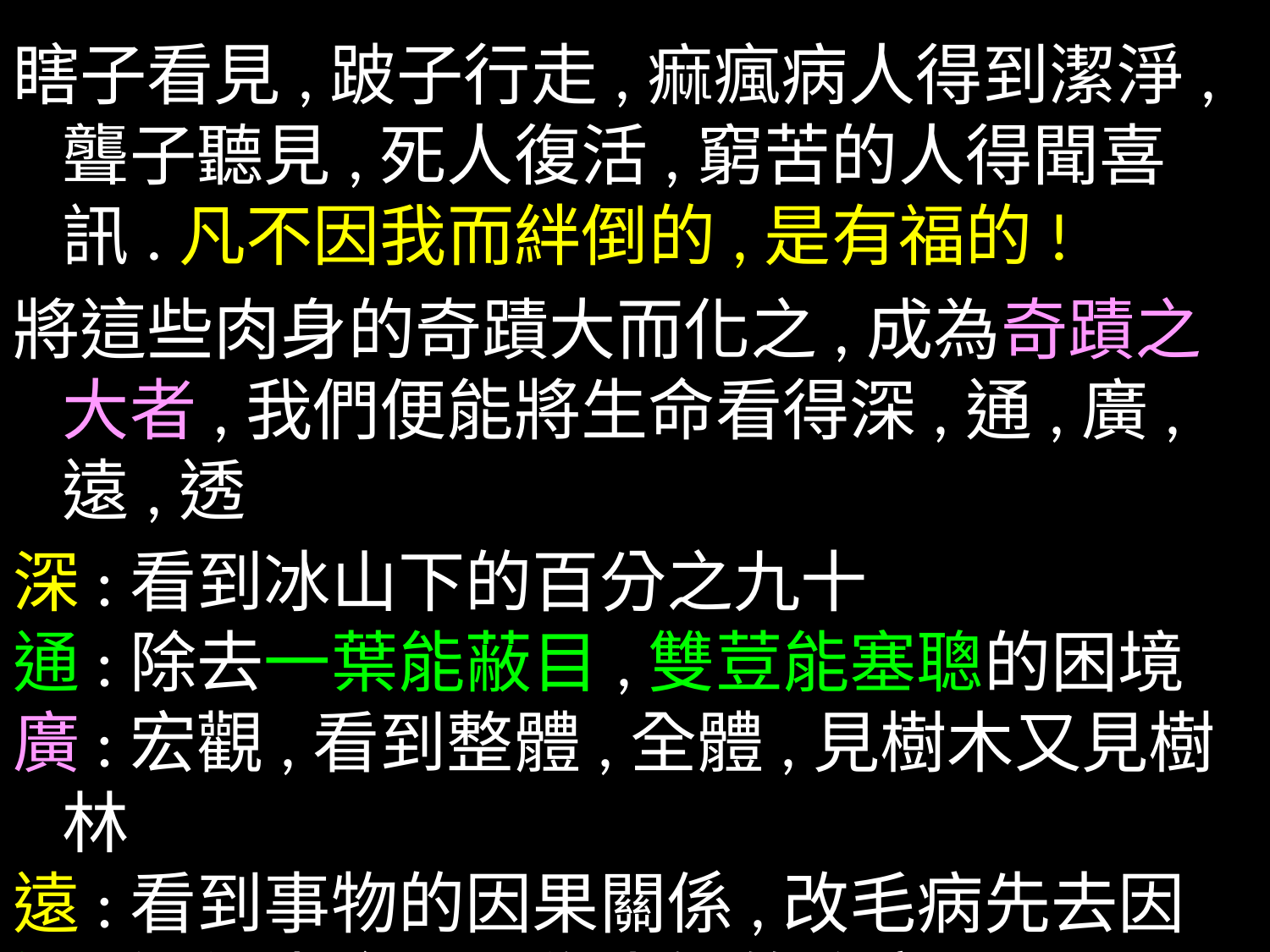

瞎子看見,跛子行走,痲瘋病人得到潔淨,聾子聽見,死人復活,窮苦的人得聞喜訊.凡不因我而絆倒的,是有福的!
將這些肉身的奇蹟大而化之,成為奇蹟之大者,我們便能將生命看得深,通,廣,遠,透
深:看到冰山下的百分之九十
通:除去一葉能蔽目,雙荳能塞聰的困境
廣:宏觀,看到整體,全體,見樹木又見樹林
遠:看到事物的因果關係,改毛病先去因
透:透視生命那不為人知的秘密